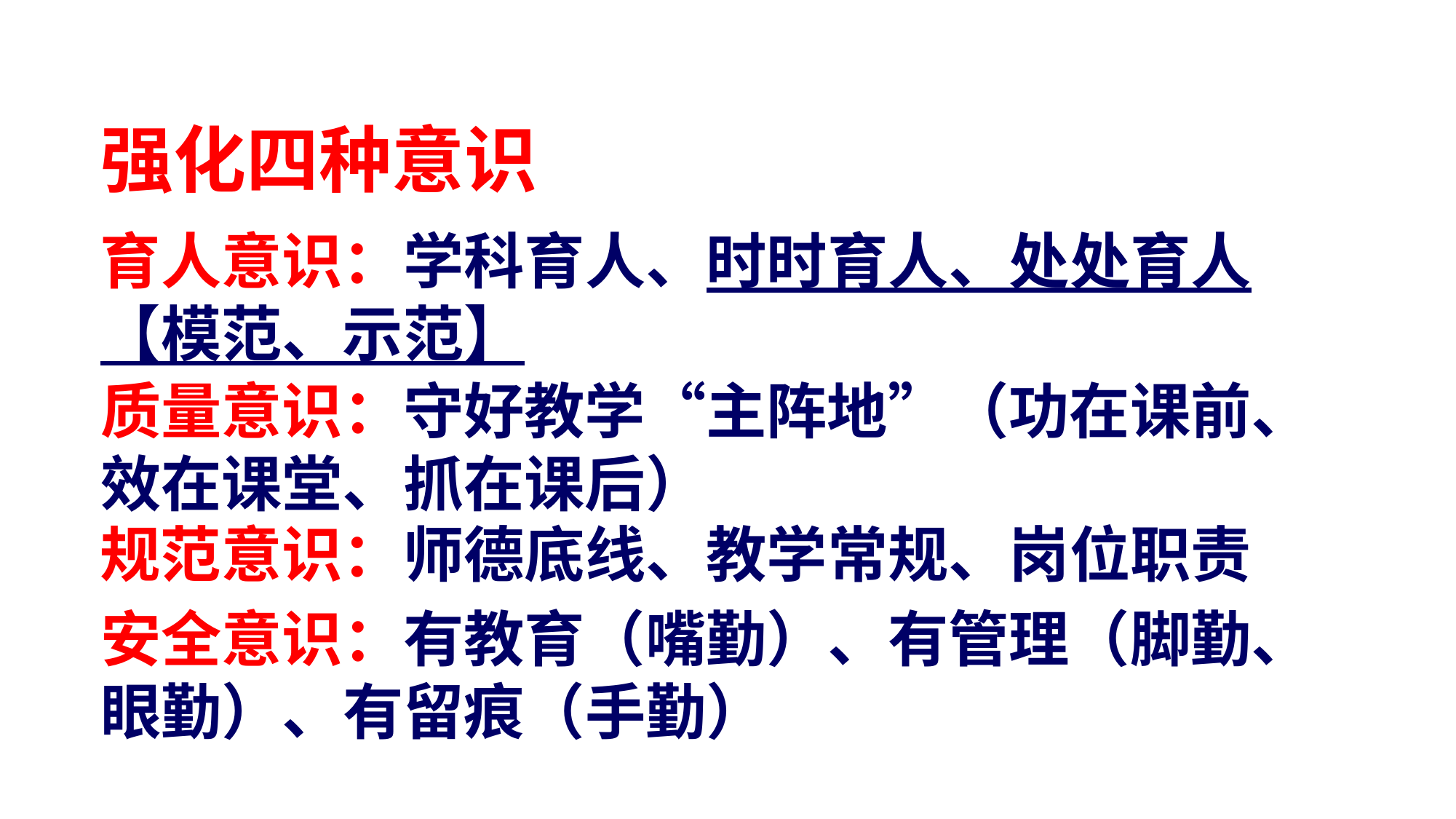

强化四种意识
育人意识：学科育人、时时育人、处处育人【模范、示范】
质量意识：守好教学“主阵地”（功在课前、效在课堂、抓在课后）
规范意识：师德底线、教学常规、岗位职责
安全意识：有教育（嘴勤）、有管理（脚勤、眼勤）、有留痕（手勤）